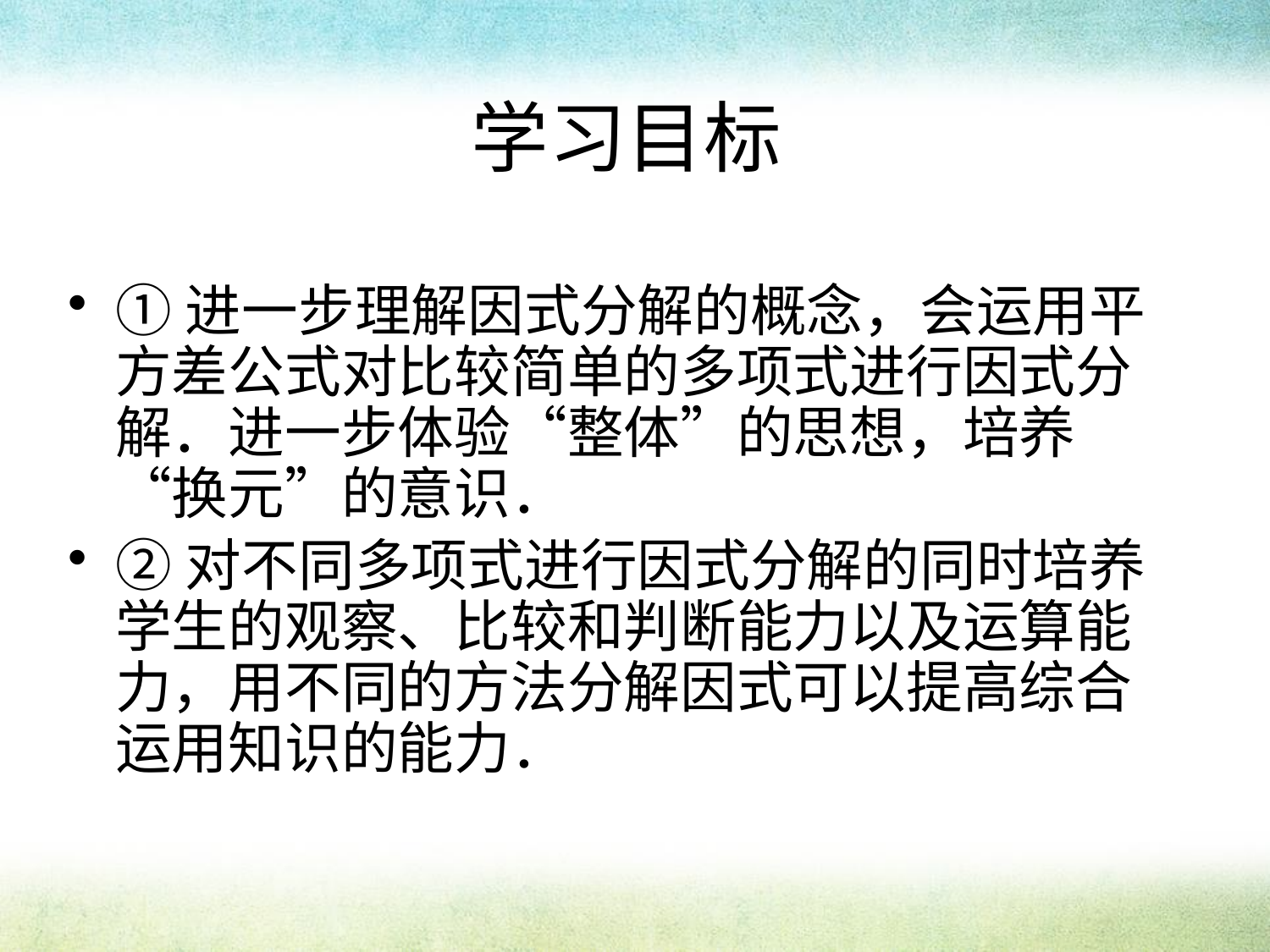

# 学习目标
①进一步理解因式分解的概念，会运用平方差公式对比较简单的多项式进行因式分解．进一步体验“整体”的思想，培养“换元”的意识．
②对不同多项式进行因式分解的同时培养学生的观察、比较和判断能力以及运算能力，用不同的方法分解因式可以提高综合运用知识的能力．